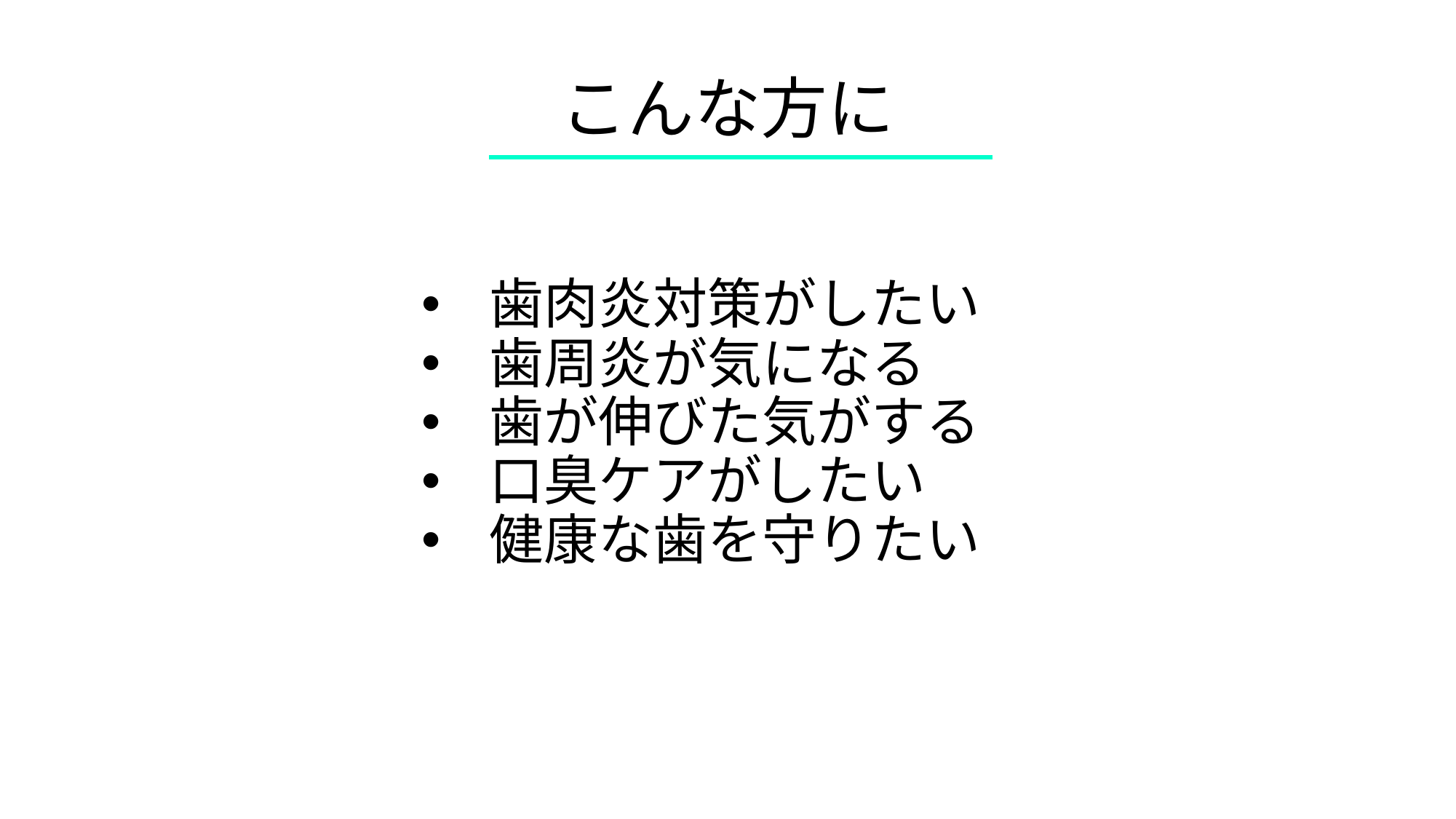

こんな方に
歯肉炎対策がしたい
歯周炎が気になる
歯が伸びた気がする
口臭ケアがしたい
健康な歯を守りたい